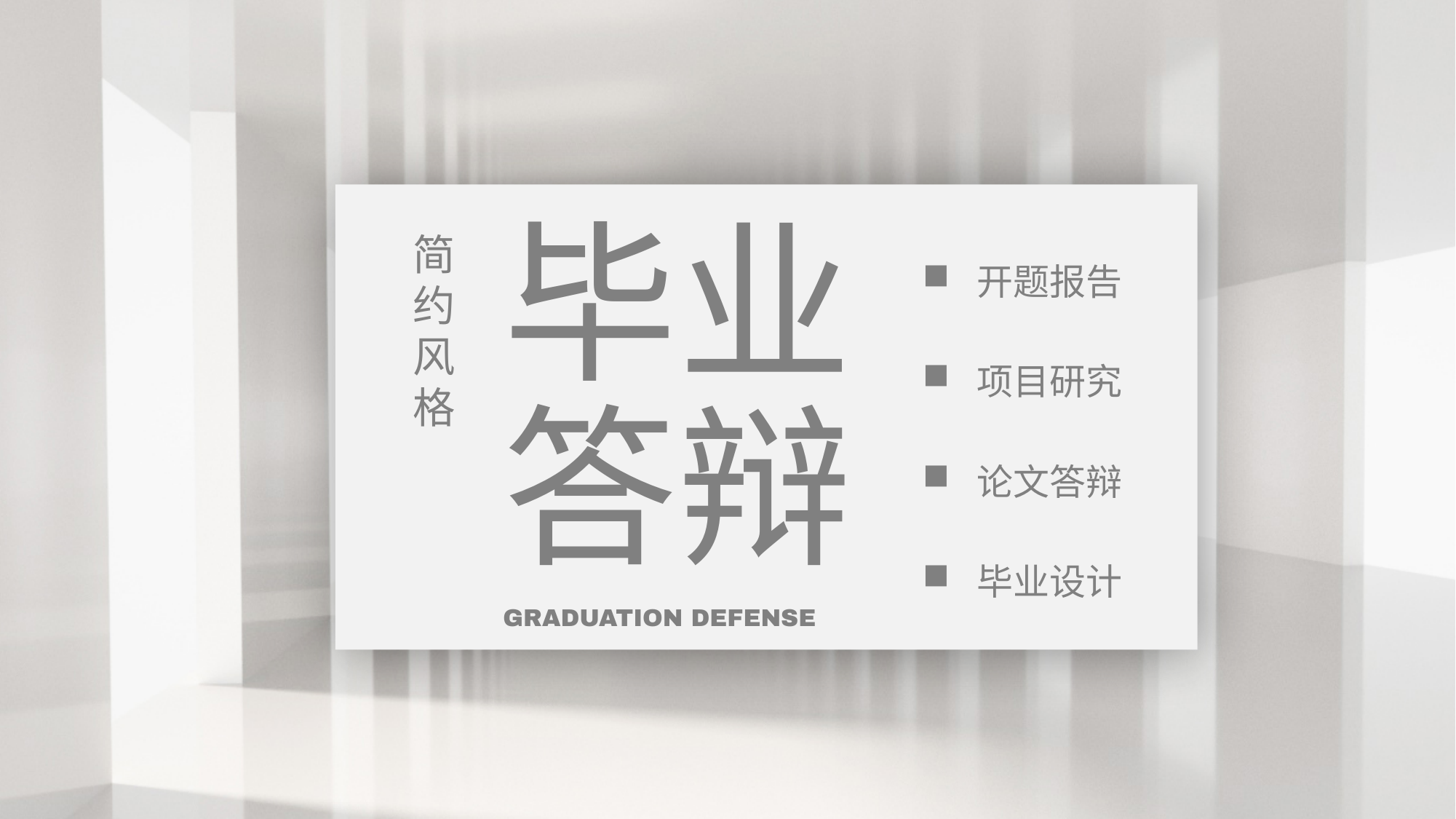

毕业

开题报告
项目研究
论文答辩
毕业设计
简
约
风
格
答辩
GRADUATION DEFENSE